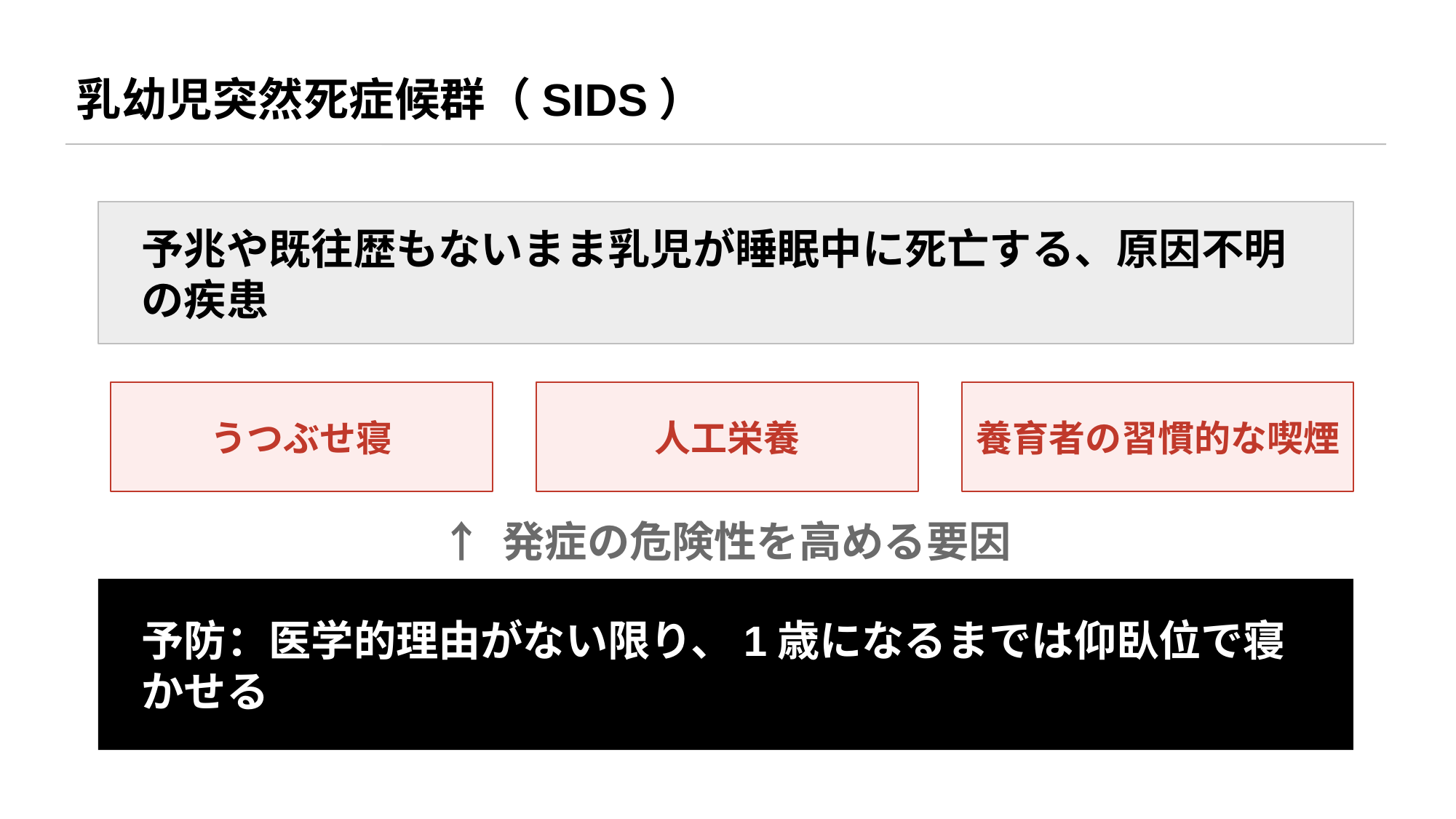

乳幼児突然死症候群（SIDS）

予兆や既往歴もないまま乳児が睡眠中に死亡する、原因不明の疾患

うつぶせ寝

人工栄養

養育者の習慣的な喫煙
↑ 発症の危険性を高める要因

予防：医学的理由がない限り、1歳になるまでは仰臥位で寝かせる